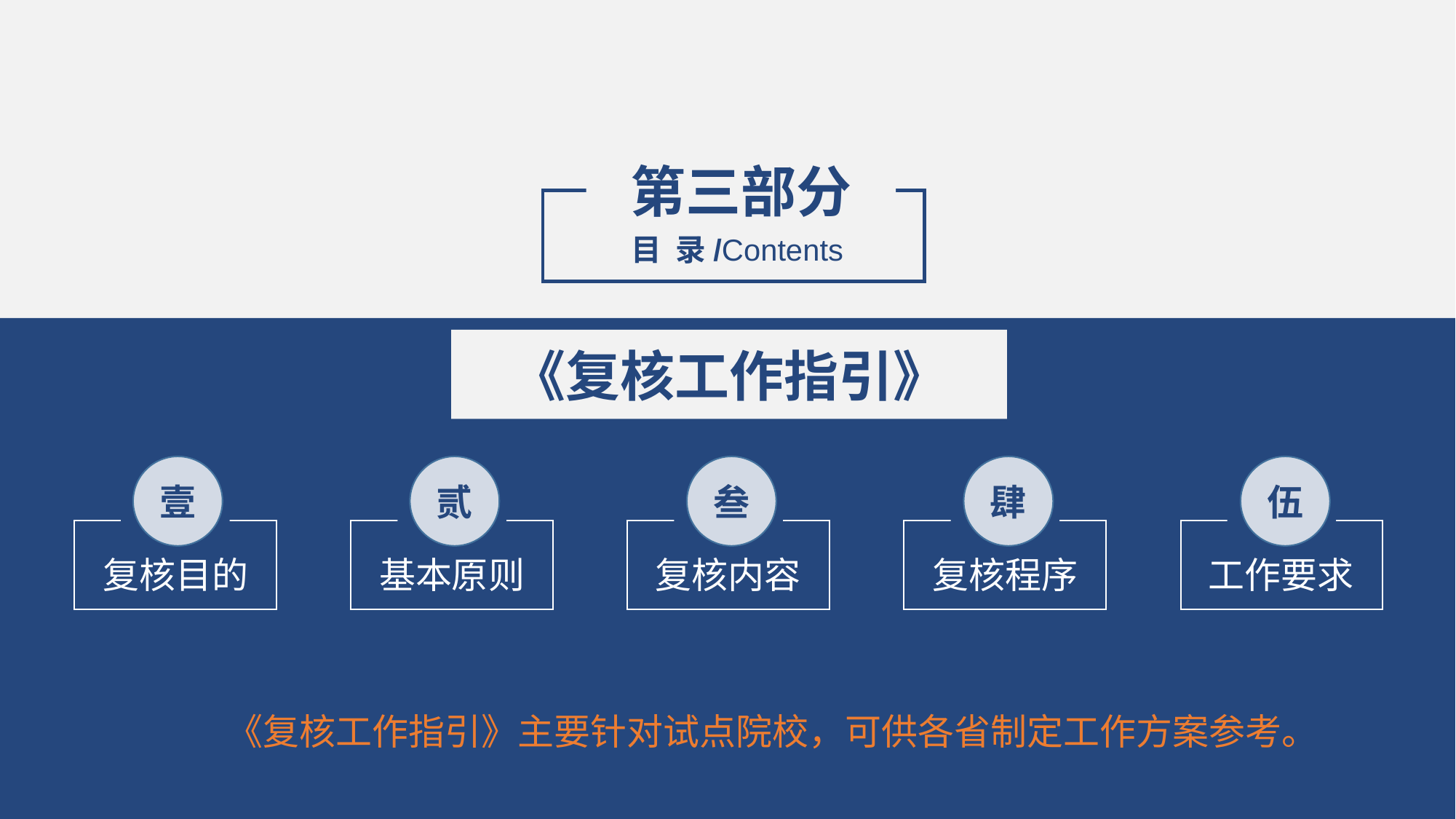

# 第三部分
《复核工作指引》
壹

复核目的
贰

基本原则
叁

复核内容
肆

复核程序
伍

工作要求
《复核工作指引》主要针对试点院校，可供各省制定工作方案参考。